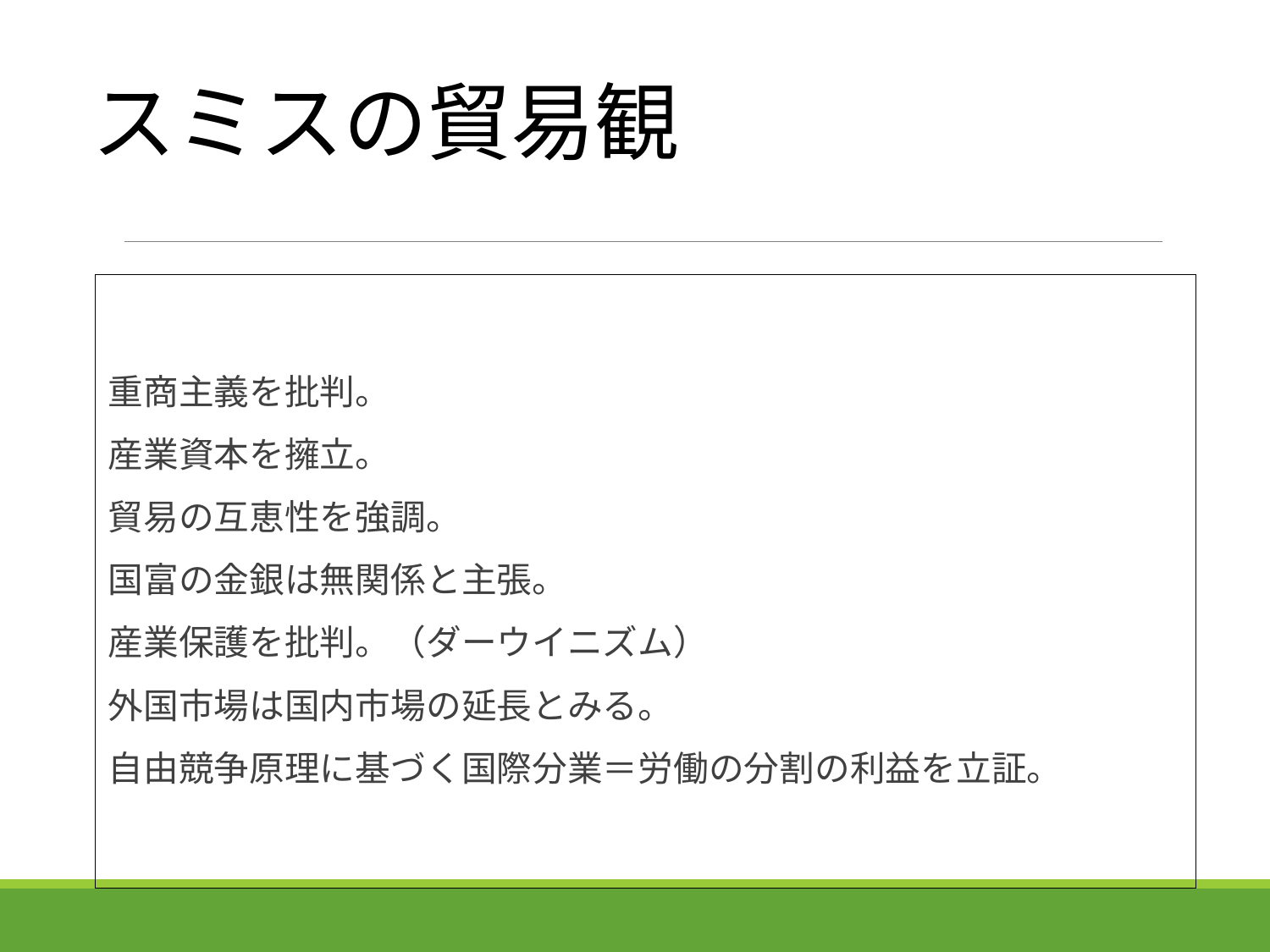

# スミスの貿易観
重商主義を批判。
産業資本を擁立。
貿易の互恵性を強調。
国富の金銀は無関係と主張。
産業保護を批判。（ダーウイニズム）
外国市場は国内市場の延長とみる。
自由競争原理に基づく国際分業＝労働の分割の利益を立証。